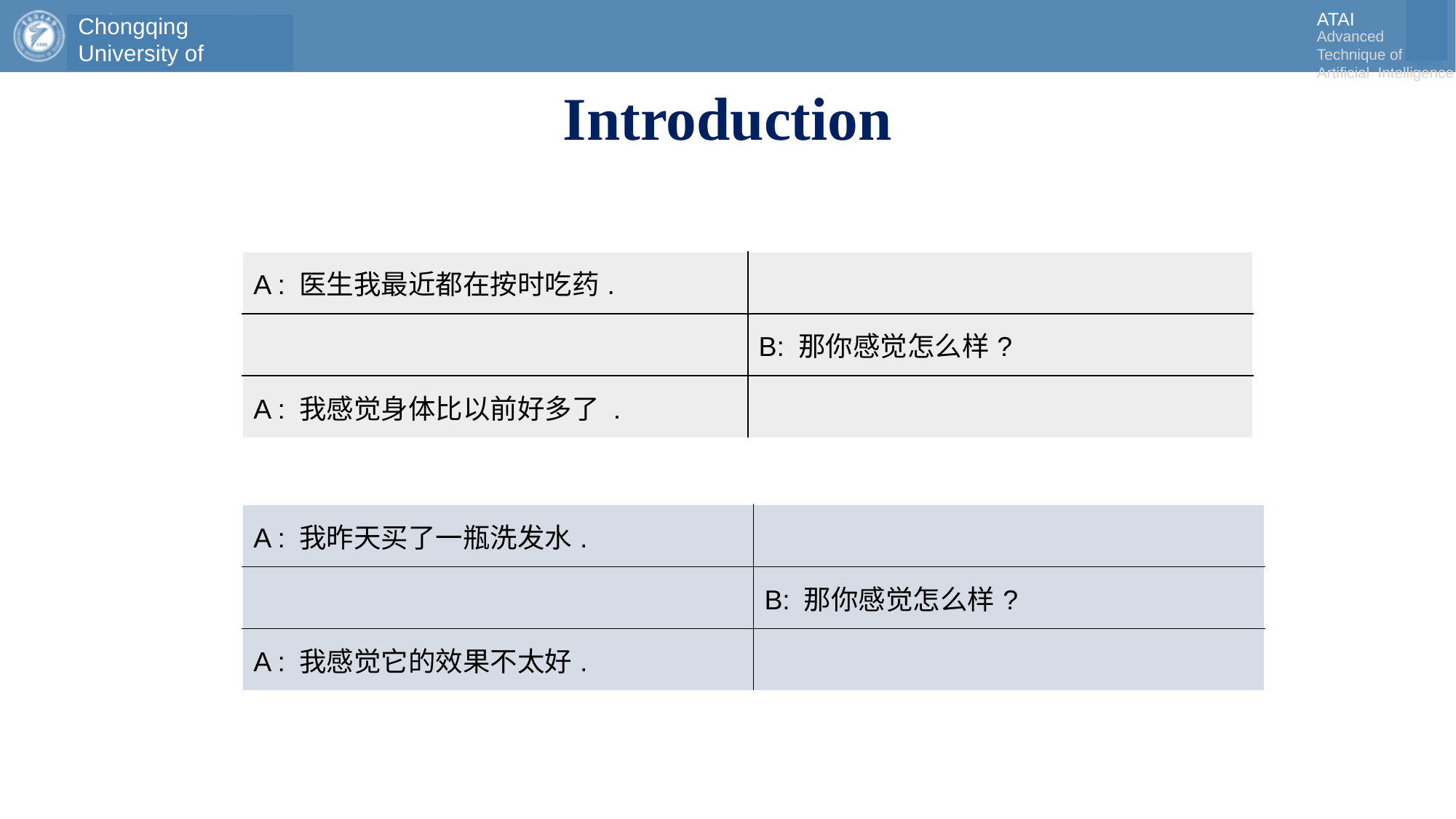

# Introduction
| A : 医生我最近都在按时吃药. |  |
| --- | --- |
|  | B: 那你感觉怎么样? |
| A : 我感觉身体比以前好多了 . |  |
| A : 我昨天买了一瓶洗发水. |  |
| --- | --- |
|  | B: 那你感觉怎么样? |
| A : 我感觉它的效果不太好. |  |